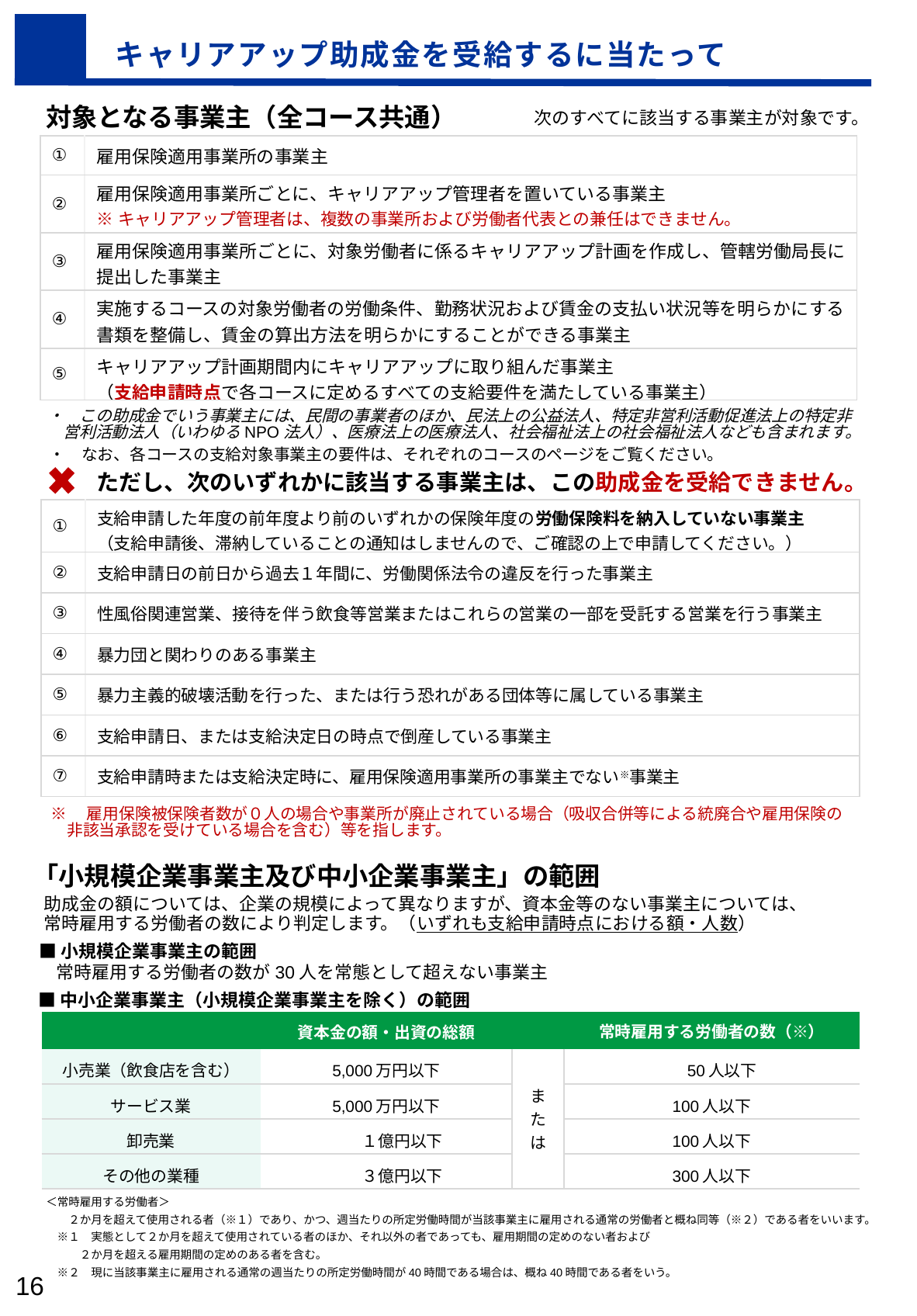

キャリアアップ助成金を受給するに当たって
対象となる事業主（全コース共通）
次のすべてに該当する事業主が対象です。
| ① | 雇用保険適用事業所の事業主 |
| --- | --- |
| ② | 雇用保険適用事業所ごとに、キャリアアップ管理者を置いている事業主 ※キャリアアップ管理者は、複数の事業所および労働者代表との兼任はできません。 |
| ③ | 雇用保険適用事業所ごとに、対象労働者に係るキャリアアップ計画を作成し、管轄労働局長に提出した事業主 |
| ④ | 実施するコースの対象労働者の労働条件、勤務状況および賃金の支払い状況等を明らかにする 書類を整備し、賃金の算出方法を明らかにすることができる事業主 |
| ⑤ | キャリアアップ計画期間内にキャリアアップに取り組んだ事業主 （支給申請時点で各コースに定めるすべての支給要件を満たしている事業主） |

・　この助成金でいう事業主には、民間の事業者のほか、民法上の公益法人、特定非営利活動促進法上の特定非営利活動法人（いわゆるNPO法人）、医療法上の医療法人、社会福祉法上の社会福祉法人なども含まれます。
・　なお、各コースの支給対象事業主の要件は、それぞれのコースのページをご覧ください。

　 ただし、次のいずれかに該当する事業主は、この助成金を受給できません。
| ① | 支給申請した年度の前年度より前のいずれかの保険年度の労働保険料を納入していない事業主 （支給申請後、滞納していることの通知はしませんので、ご確認の上で申請してください。） |
| --- | --- |
| ② | 支給申請日の前日から過去１年間に、労働関係法令の違反を行った事業主 |
| ③ | 性風俗関連営業、接待を伴う飲食等営業またはこれらの営業の一部を受託する営業を行う事業主 |
| ④ | 暴力団と関わりのある事業主 |
| ⑤ | 暴力主義的破壊活動を行った、または行う恐れがある団体等に属している事業主 |
| ⑥ | 支給申請日、または支給決定日の時点で倒産している事業主 |
| ⑦ | 支給申請時または支給決定時に、雇用保険適用事業所の事業主でない※事業主 |
※　雇用保険被保険者数が０人の場合や事業所が廃止されている場合（吸収合併等による統廃合や雇用保険の
　非該当承認を受けている場合を含む）等を指します。
「小規模企業事業主及び中小企業事業主」の範囲
　助成金の額については、企業の規模によって異なりますが、資本金等のない事業主については、
　常時雇用する労働者の数により判定します。（いずれも支給申請時点における額・人数）
■小規模企業事業主の範囲
　常時雇用する労働者の数が30人を常態として超えない事業主
 ■中小企業事業主（小規模企業事業主を除く）の範囲
|  | 資本金の額・出資の総額 |  | 常時雇用する労働者の数（※） |
| --- | --- | --- | --- |
| 小売業（飲食店を含む） | 5,000万円以下 | または | 50人以下 |
| サービス業 | 5,000万円以下 |  | 100人以下 |
| 卸売業 | １億円以下 |  | 100人以下 |
| その他の業種 | ３億円以下 |  | 300人以下 |
＜常時雇用する労働者＞
　　２か月を超えて使用される者（※１）であり、かつ、週当たりの所定労働時間が当該事業主に雇用される通常の労働者と概ね同等（※２）である者をいいます。
　※１　実態として２か月を超えて使用されている者のほか、それ以外の者であっても、雇用期間の定めのない者および
　　　２か月を超える雇用期間の定めのある者を含む。
　※２　現に当該事業主に雇用される通常の週当たりの所定労働時間が40時間である場合は、概ね40時間である者をいう。
16